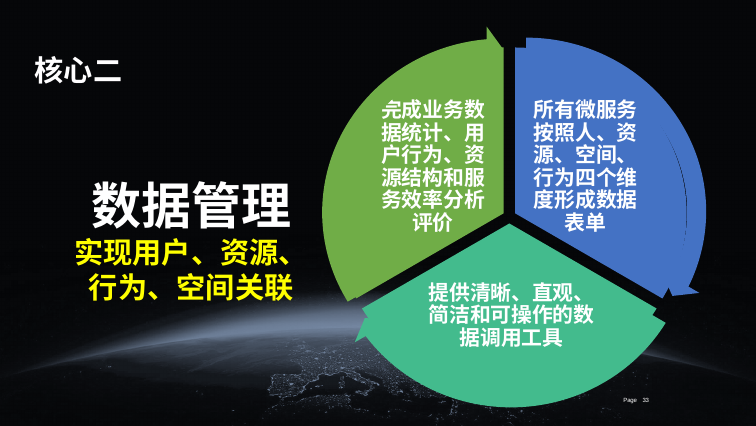

完成业务数据统计、用户行为、资源结构和服务效率分析评价

所有微服务按照人、资源、空间、行为四个维度形成数据表单
核心二

提供清晰、直观、简洁和可操作的数据调用工具
数据管理
实现用户、资源、
行为、空间关联